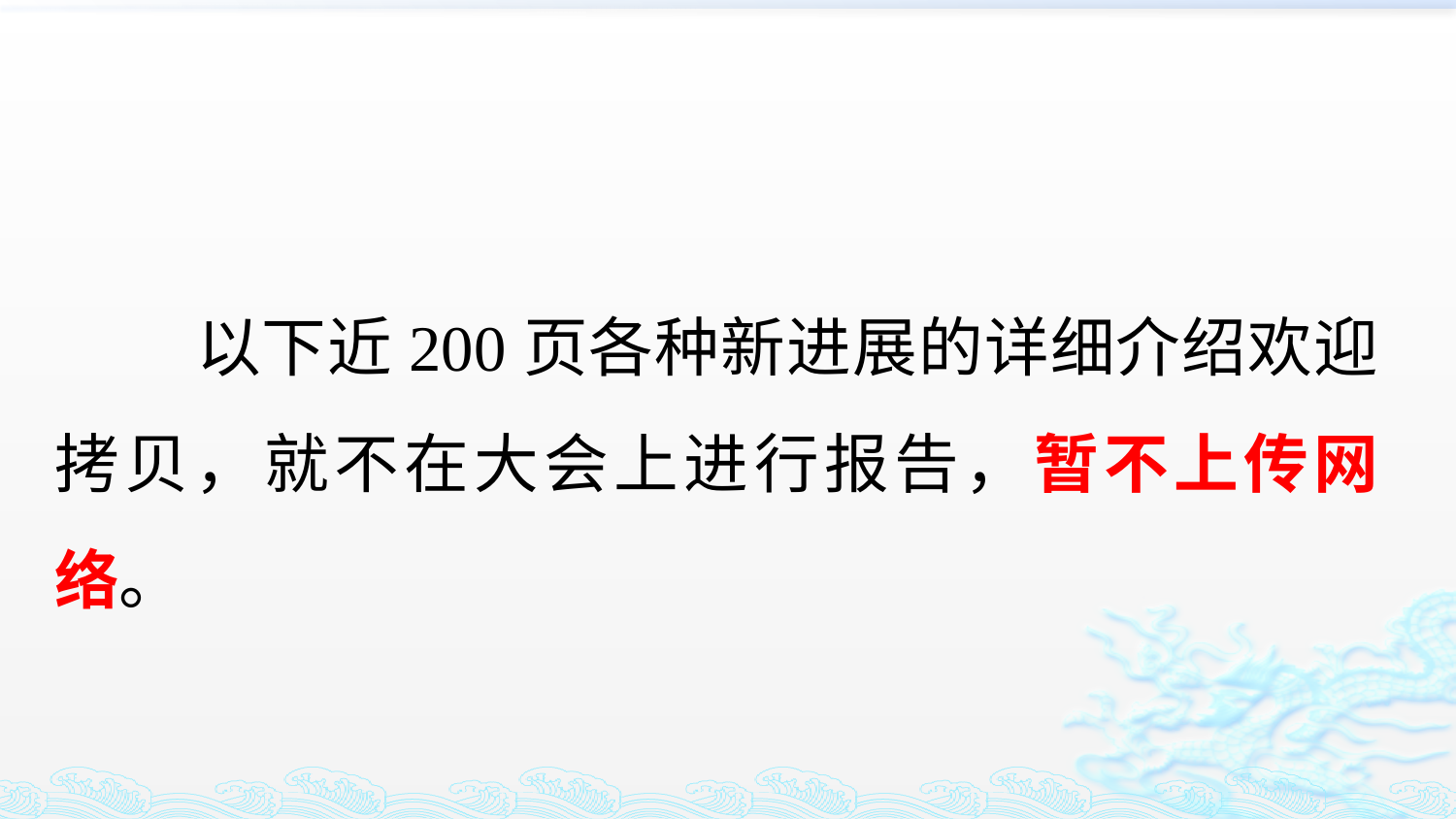

以下近200页各种新进展的详细介绍欢迎拷贝，就不在大会上进行报告，暂不上传网络。